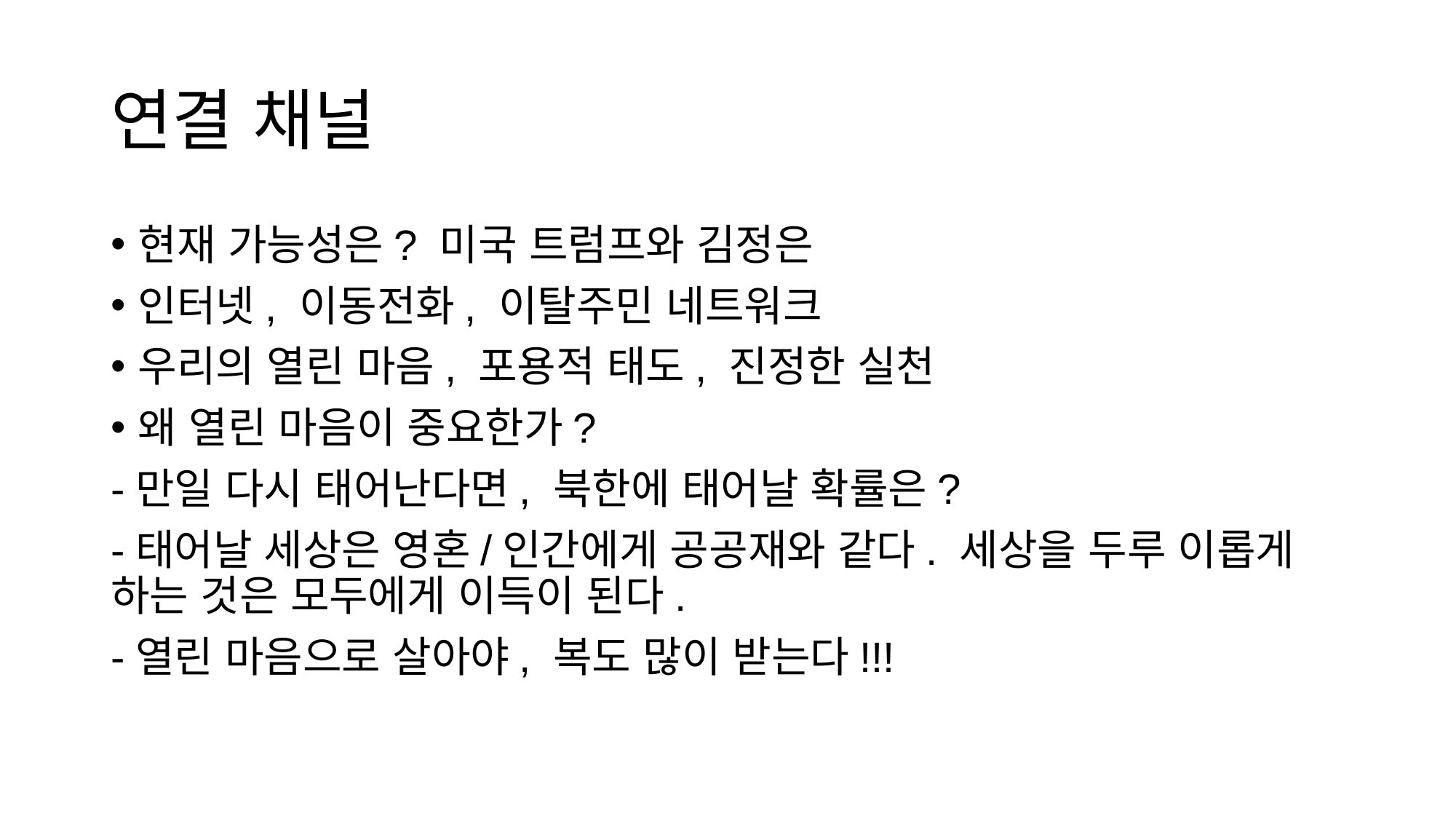

# 연결 채널
현재 가능성은? 미국 트럼프와 김정은
인터넷, 이동전화, 이탈주민 네트워크
우리의 열린 마음, 포용적 태도, 진정한 실천
왜 열린 마음이 중요한가?
-만일 다시 태어난다면, 북한에 태어날 확률은?
-태어날 세상은 영혼/인간에게 공공재와 같다. 세상을 두루 이롭게 하는 것은 모두에게 이득이 된다.
-열린 마음으로 살아야, 복도 많이 받는다!!!